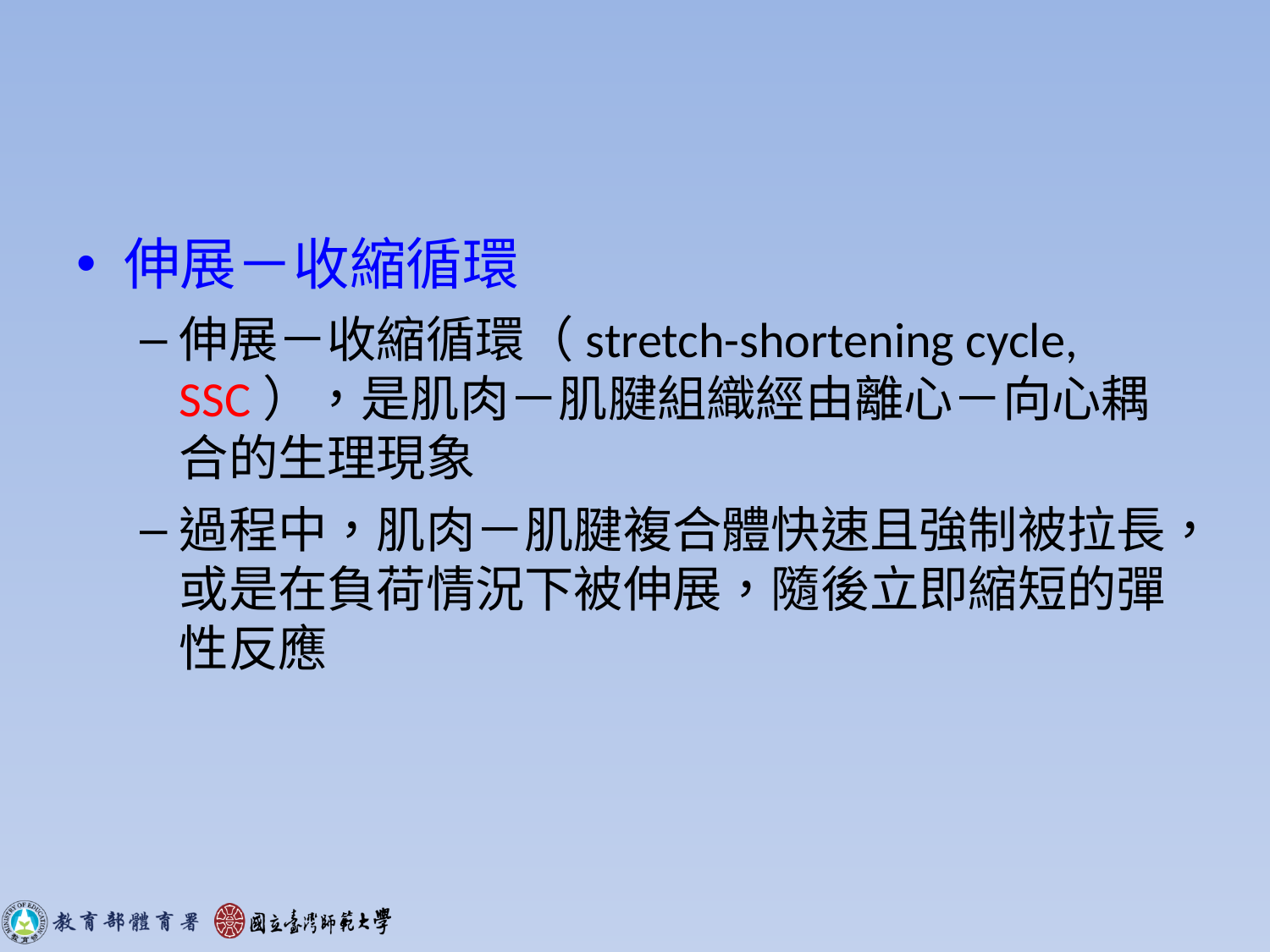

#
伸展－收縮循環
伸展－收縮循環（stretch-shortening cycle, SSC），是肌肉－肌腱組織經由離心－向心耦合的生理現象
過程中，肌肉－肌腱複合體快速且強制被拉長，或是在負荷情況下被伸展，隨後立即縮短的彈性反應